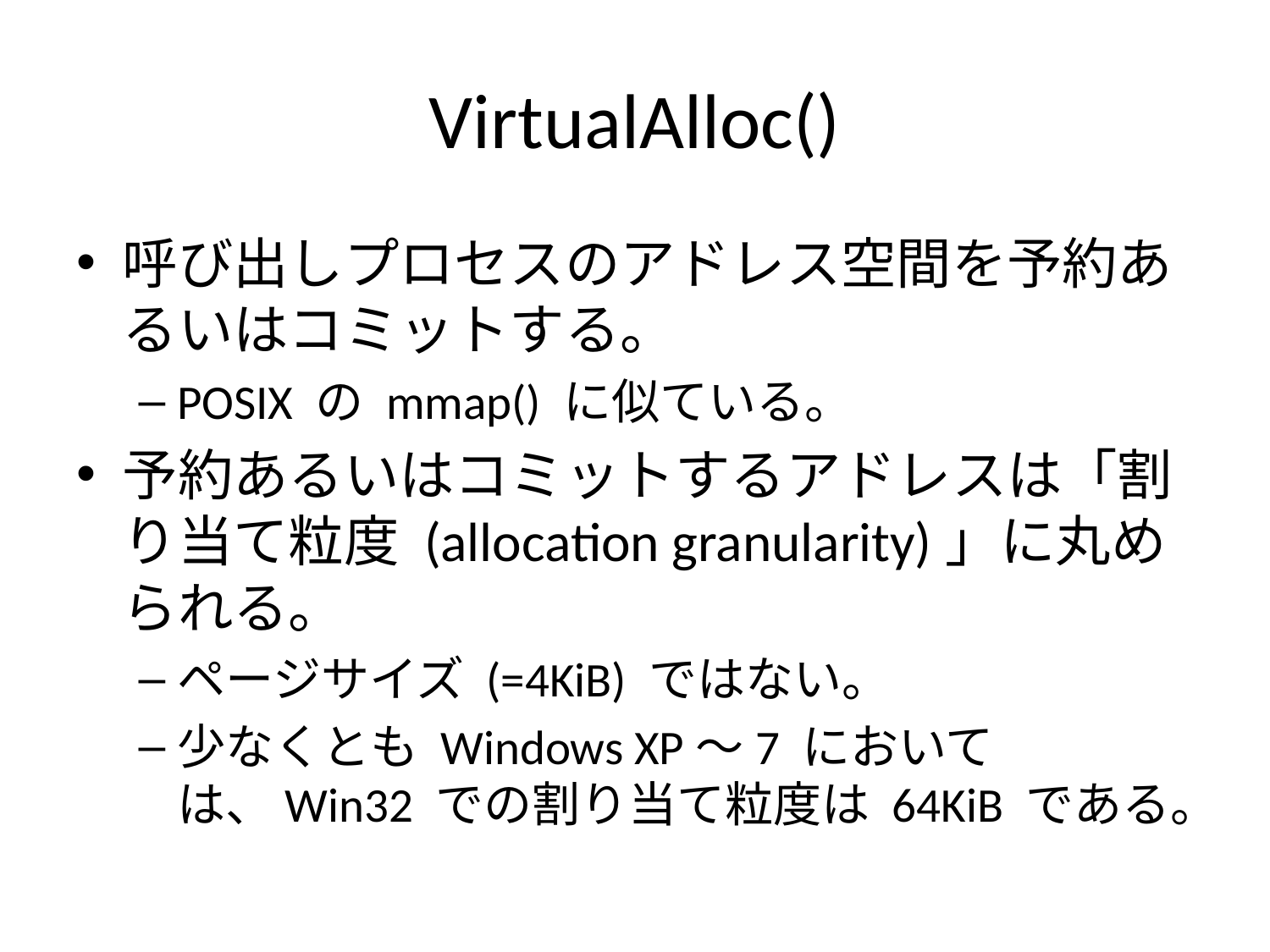

# VirtualAlloc()
呼び出しプロセスのアドレス空間を予約あるいはコミットする。
POSIX の mmap() に似ている。
予約あるいはコミットするアドレスは「割り当て粒度 (allocation granularity)」に丸められる。
ページサイズ (=4KiB) ではない。
少なくとも Windows XP～7 においては、Win32 での割り当て粒度は 64KiB である。